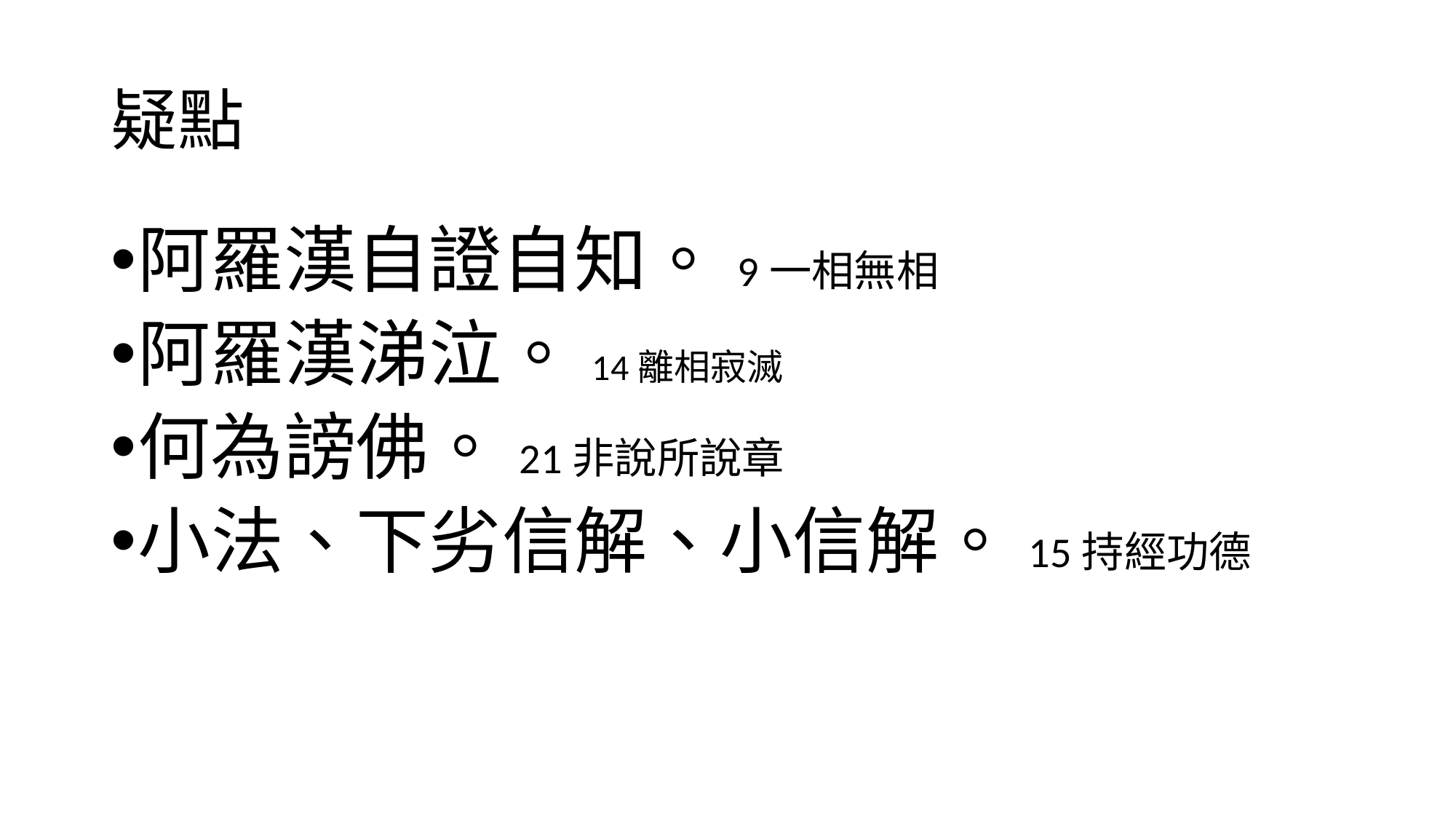

# 疑點
阿羅漢自證自知。9一相無相
阿羅漢涕泣。14離相寂滅
何為謗佛。21非說所說章
小法、下劣信解、小信解。15持經功德